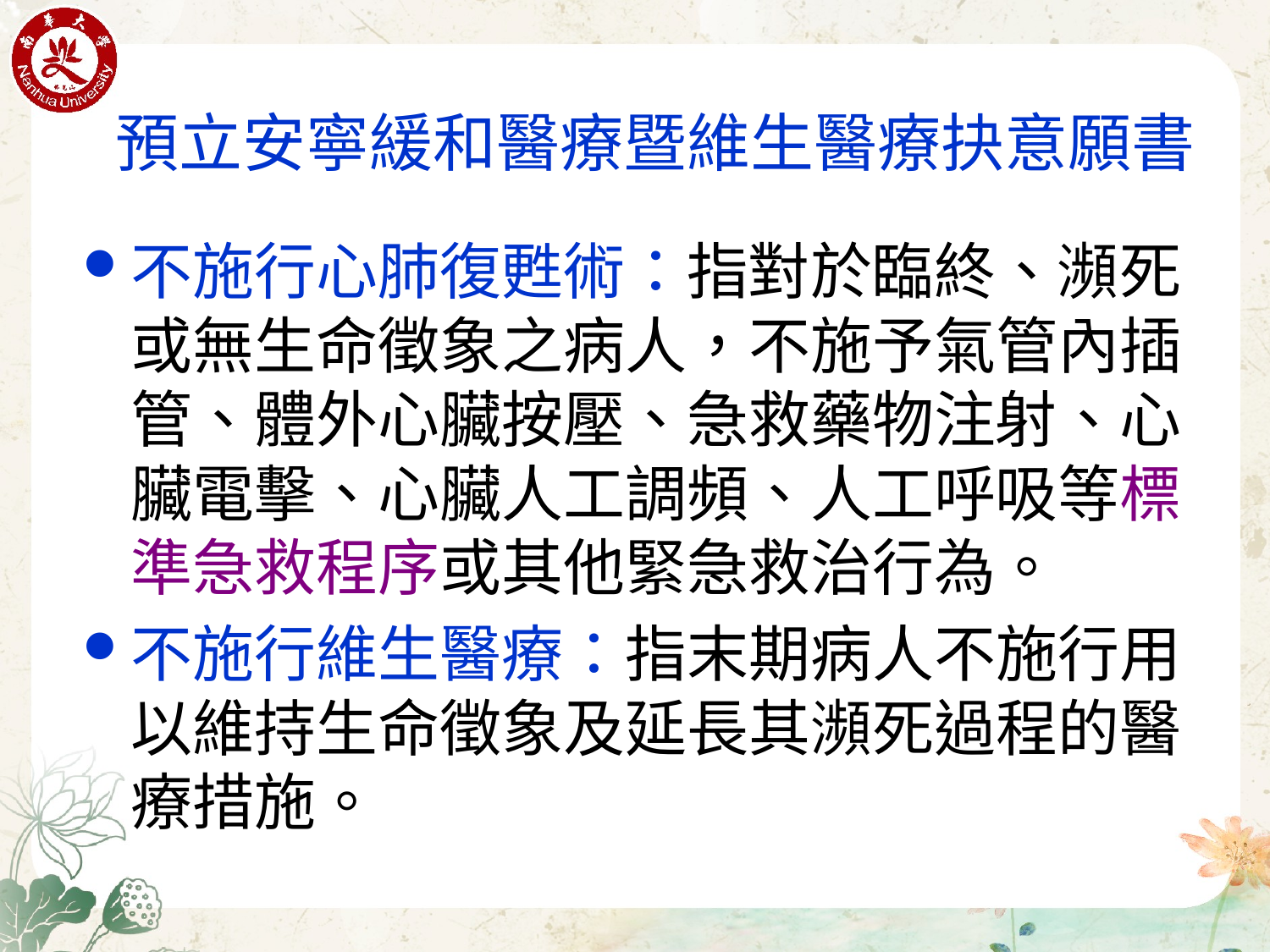

預立安寧緩和醫療暨維生醫療抉意願書
不施行心肺復甦術：指對於臨終、瀕死或無生命徵象之病人，不施予氣管內插管、體外心臟按壓、急救藥物注射、心臟電擊、心臟人工調頻、人工呼吸等標準急救程序或其他緊急救治行為。
不施行維生醫療：指末期病人不施行用以維持生命徵象及延長其瀕死過程的醫療措施。